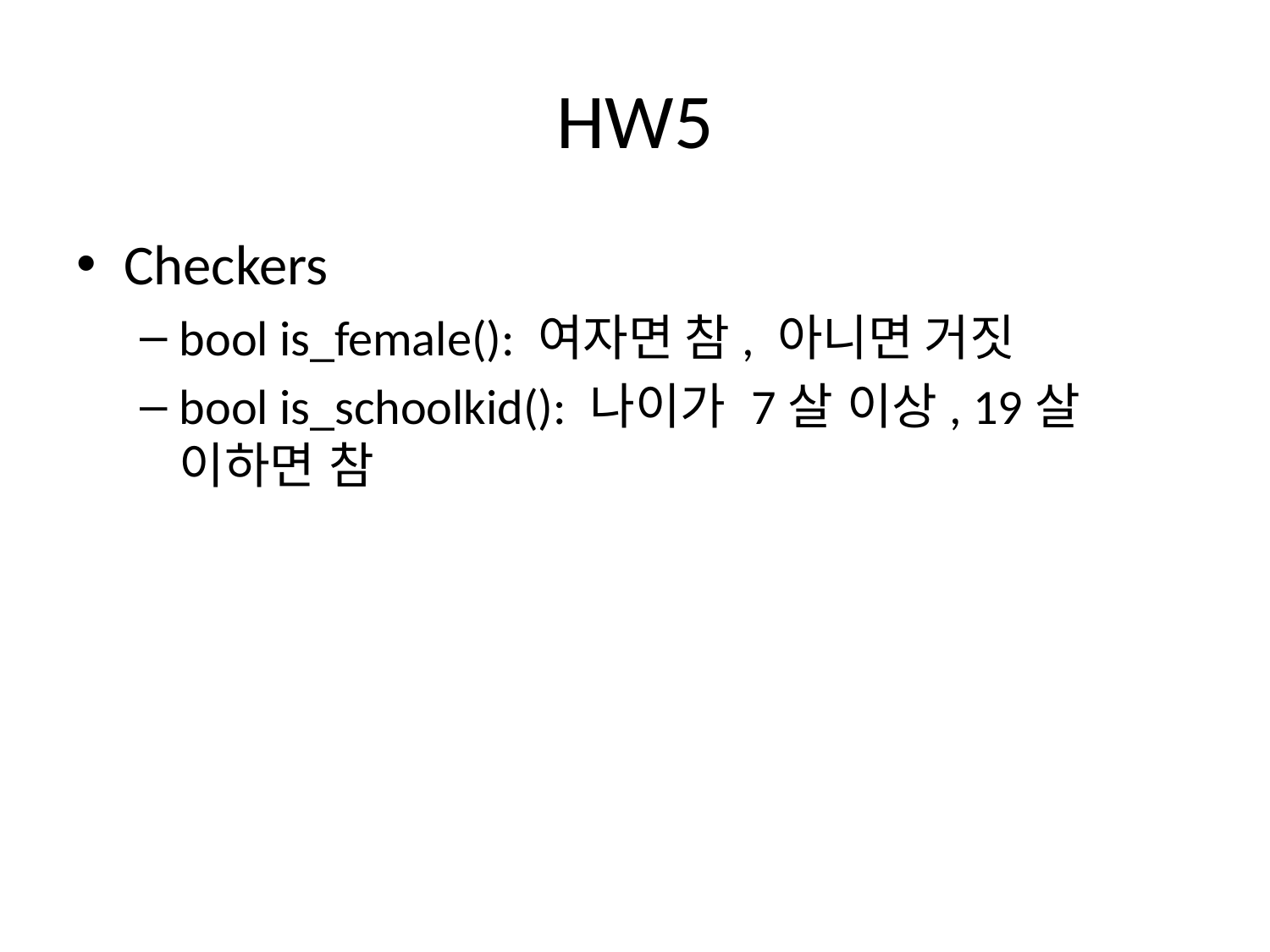

# HW5
Checkers
bool is_female(): 여자면 참, 아니면 거짓
bool is_schoolkid(): 나이가 7살 이상, 19살 이하면 참